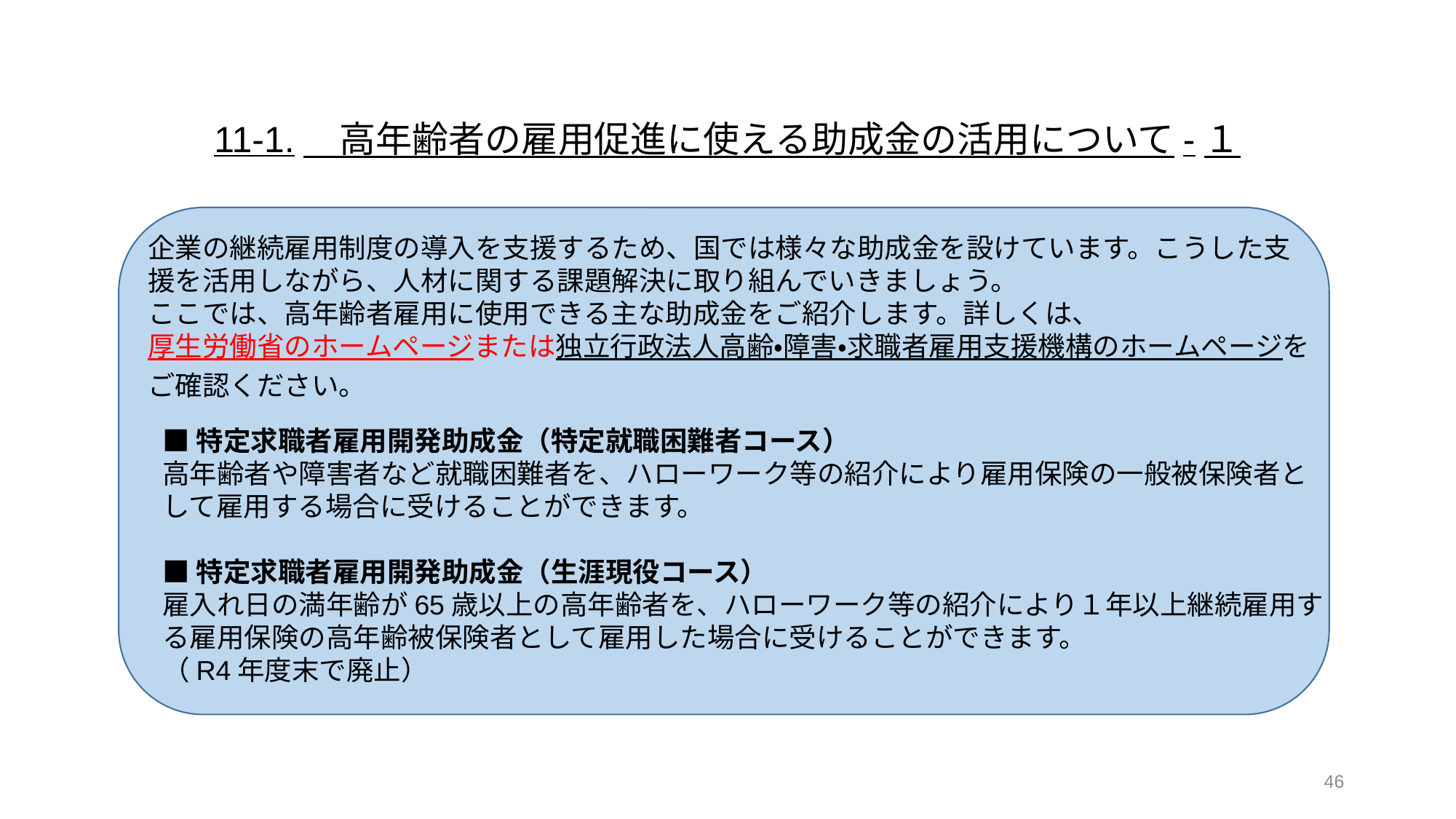

11-1.　高年齢者の雇用促進に使える助成金の活用について-１

企業の継続雇用制度の導入を支援するため、国では様々な助成金を設けています。こうした支援を活用しながら、人材に関する課題解決に取り組んでいきましょう。
ここでは、高年齢者雇用に使用できる主な助成金をご紹介します。詳しくは、厚生労働省のホームページまたは独立行政法人高齢・障害・求職者雇用支援機構のホームページをご確認ください。
■特定求職者雇用開発助成金（特定就職困難者コース）
高年齢者や障害者など就職困難者を、ハローワーク等の紹介により雇用保険の一般被保険者として雇用する場合に受けることができます。

■特定求職者雇用開発助成金（生涯現役コース）
雇入れ日の満年齢が65歳以上の高年齢者を、ハローワーク等の紹介により１年以上継続雇用する雇用保険の高年齢被保険者として雇用した場合に受けることができます。　　　　　　　　（R4年度末で廃止）
46